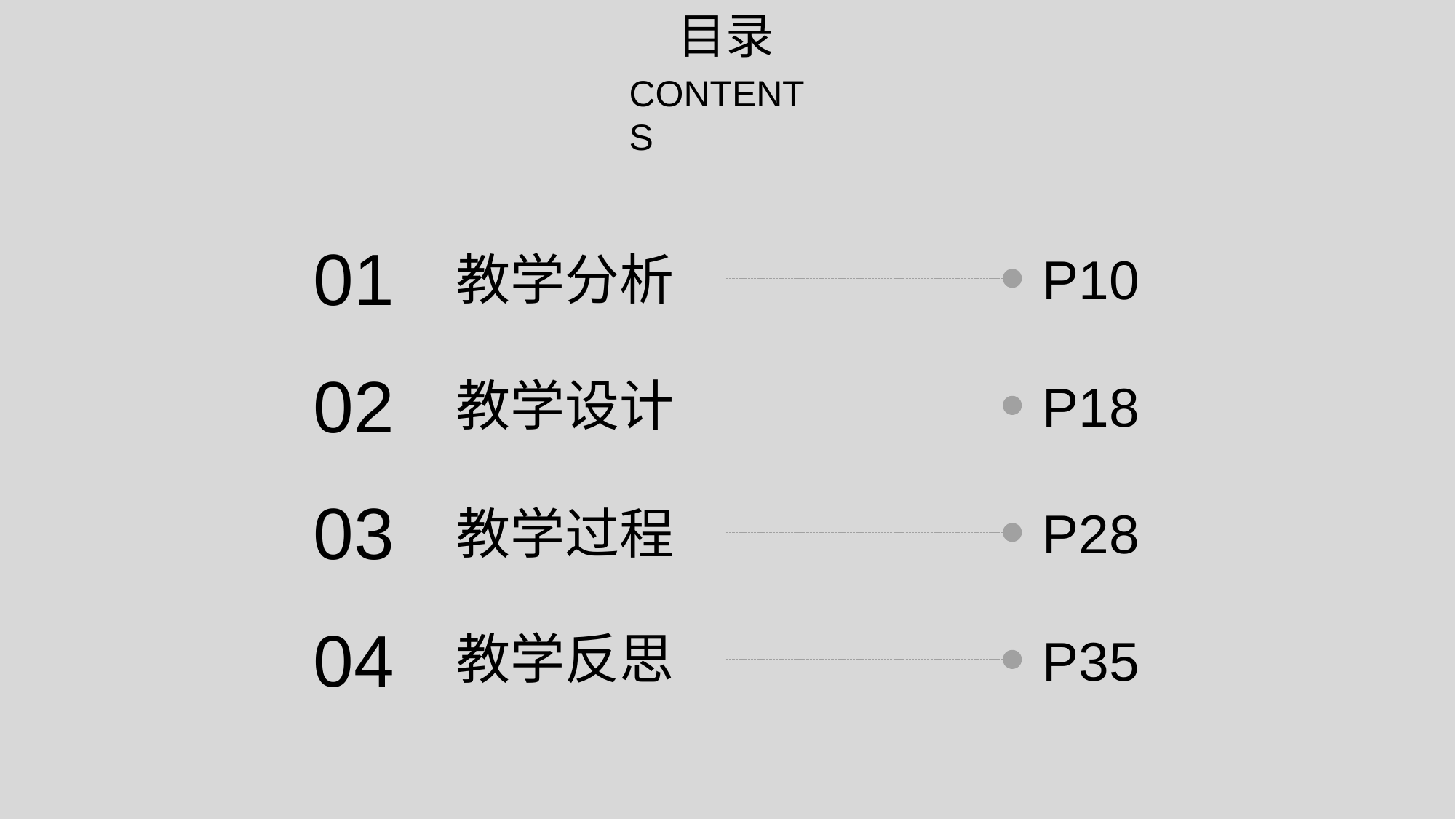

目录
CONTENTS
01
教学分析
P10

02
教学设计
P18

03
教学过程
P28

04
教学反思
P35